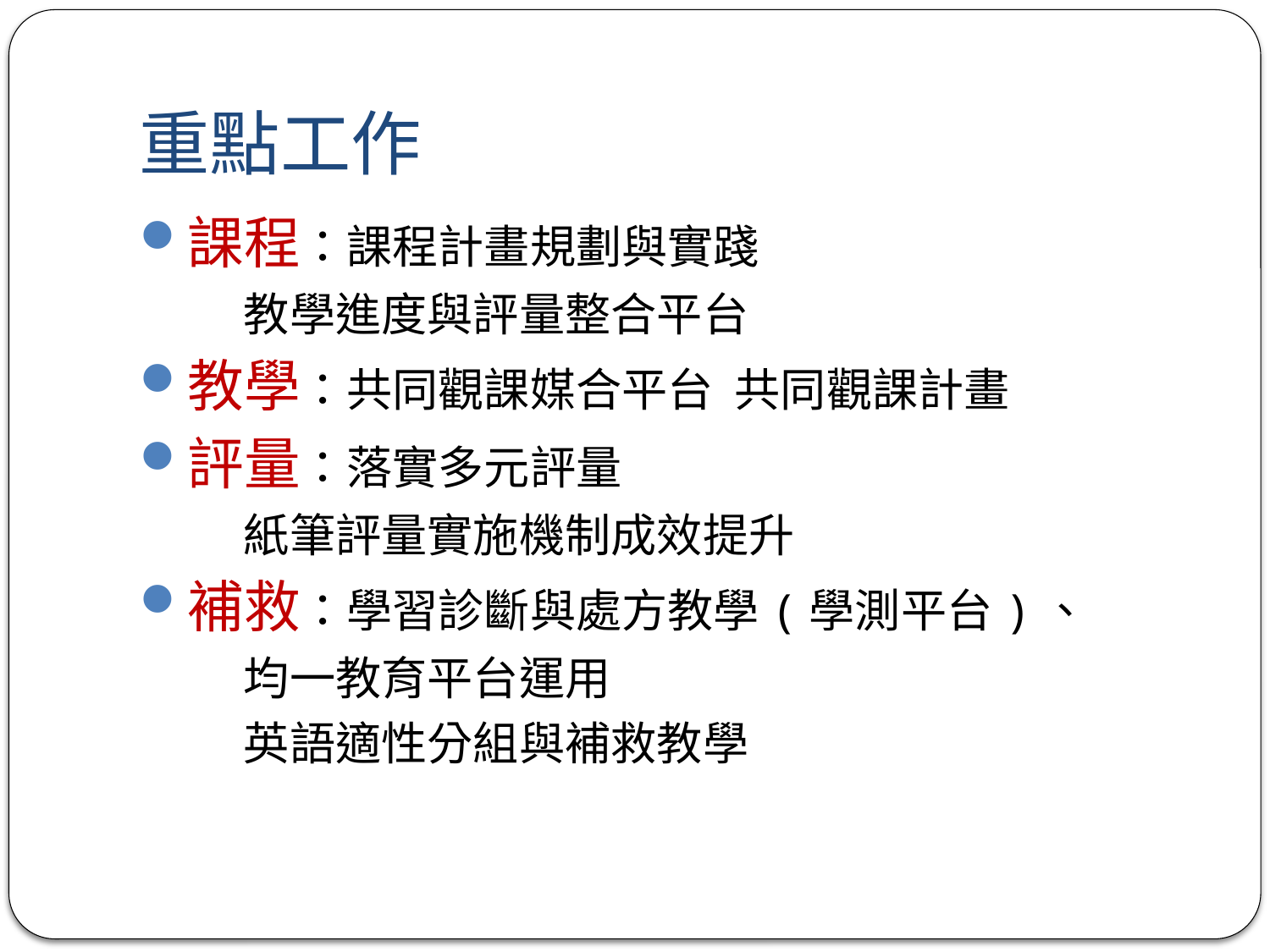

# 重點工作
課程：課程計畫規劃與實踐
         教學進度與評量整合平台
教學：共同觀課媒合平台  共同觀課計畫
評量：落實多元評量
         紙筆評量實施機制成效提升
補救：學習診斷與處方教學(學測平台)、
         均一教育平台運用
         英語適性分組與補救教學